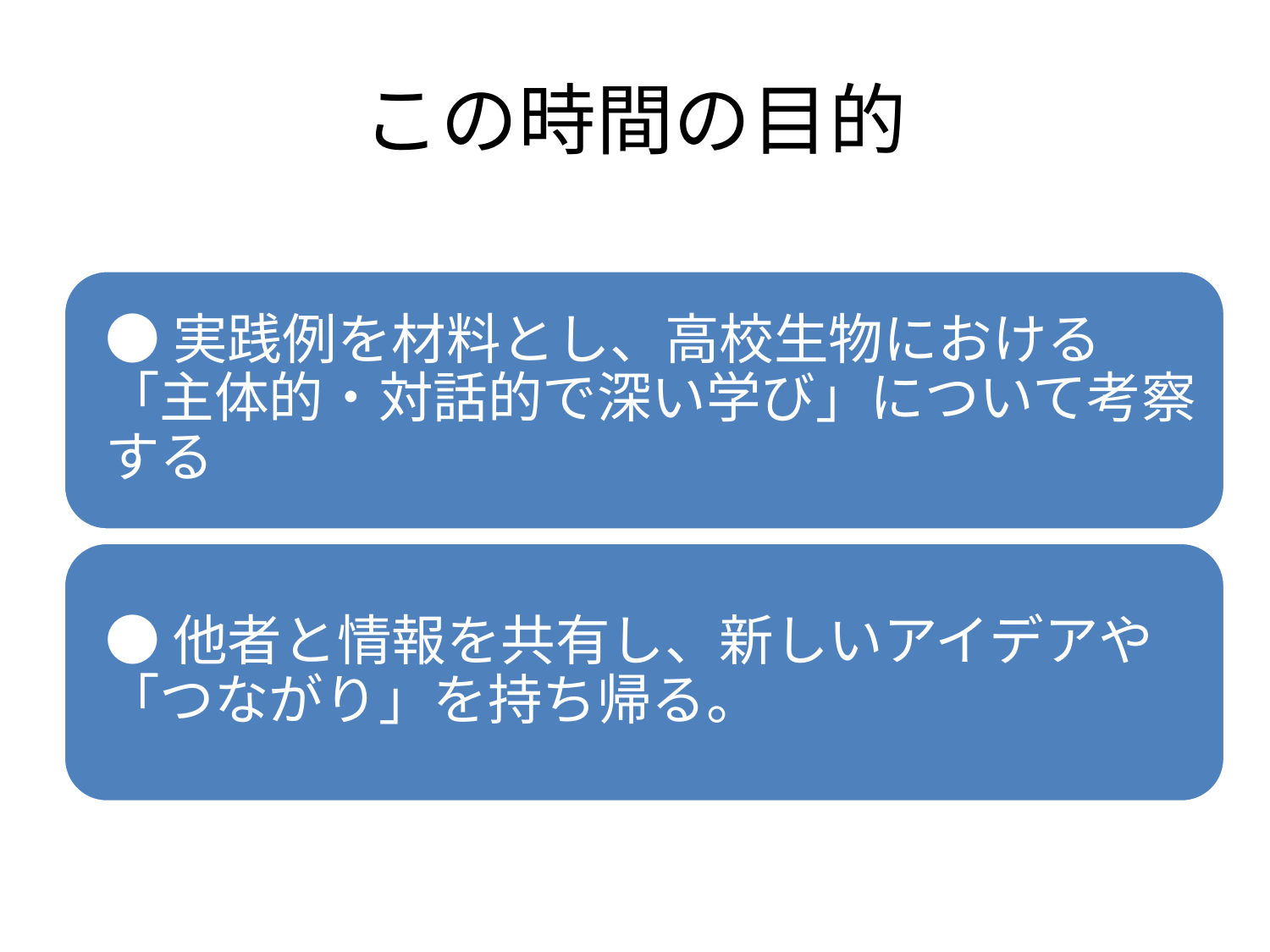

# この時間の目的
●実践例を材料とし、高校生物における「主体的・対話的で深い学び」について考察する
●他者と情報を共有し、新しいアイデアや「つながり」を持ち帰る。